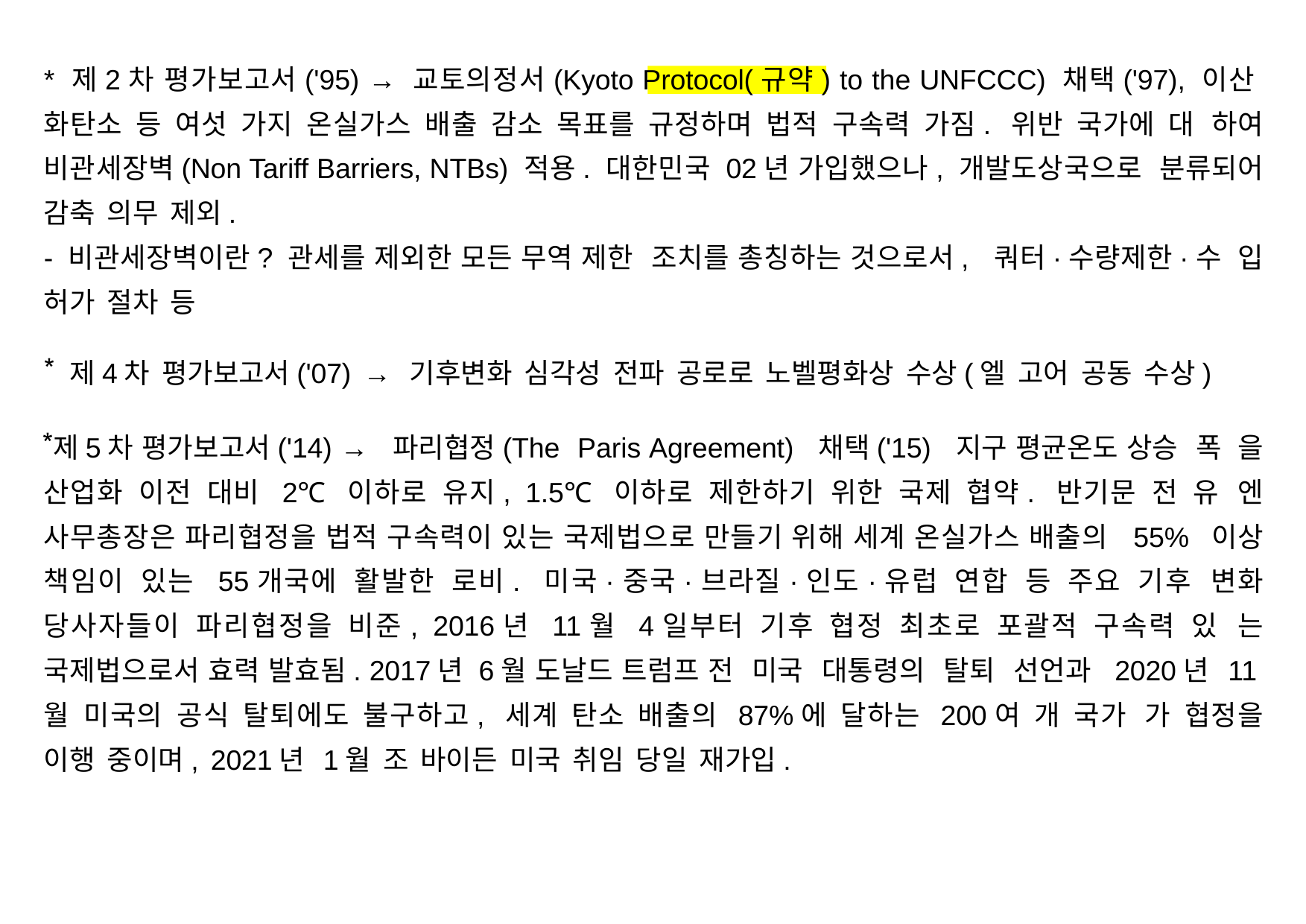

* 제2차 평가보고서('95) → 교토의정서(Kyoto Protocol(규약) to the UNFCCC) 채택('97), 이산  화탄소 등 여섯 가지 온실가스 배출 감소 목표를 규정하며 법적 구속력 가짐. 위반 국가에 대  하여 비관세장벽(Non Tariff Barriers, NTBs) 적용. 대한민국 02년 가입했으나, 개발도상국으로  분류되어 감축 의무 제외.
- 비관세장벽이란? 관세를 제외한 모든 무역 제한 조치를 총칭하는 것으로서, 쿼터·수량제한·수  입 허가 절차 등

제4차 평가보고서('07) → 기후변화 심각성 전파 공로로 노벨평화상 수상(엘 고어 공동 수상)

제5차 평가보고서('14) → 파리협정(The Paris Agreement) 채택('15) 지구 평균온도 상승 폭  을 산업화 이전 대비 2℃ 이하로 유지, 1.5℃ 이하로 제한하기 위한 국제 협약. 반기문 전 유  엔 사무총장은 파리협정을 법적 구속력이 있는 국제법으로 만들기 위해 세계 온실가스 배출의  55% 이상 책임이 있는 55개국에 활발한 로비. 미국·중국·브라질·인도·유럽 연합 등 주요 기후  변화 당사자들이 파리협정을 비준, 2016년 11월 4일부터 기후 협정 최초로 포괄적 구속력 있  는 국제법으로서 효력 발효됨. 2017년 6월 도날드 트럼프 전 미국 대통령의 탈퇴 선언과  2020년 11월 미국의 공식 탈퇴에도 불구하고, 세계 탄소 배출의 87%에 달하는 200여 개 국가  가 협정을 이행 중이며, 2021년 1월 조 바이든 미국 취임 당일 재가입.